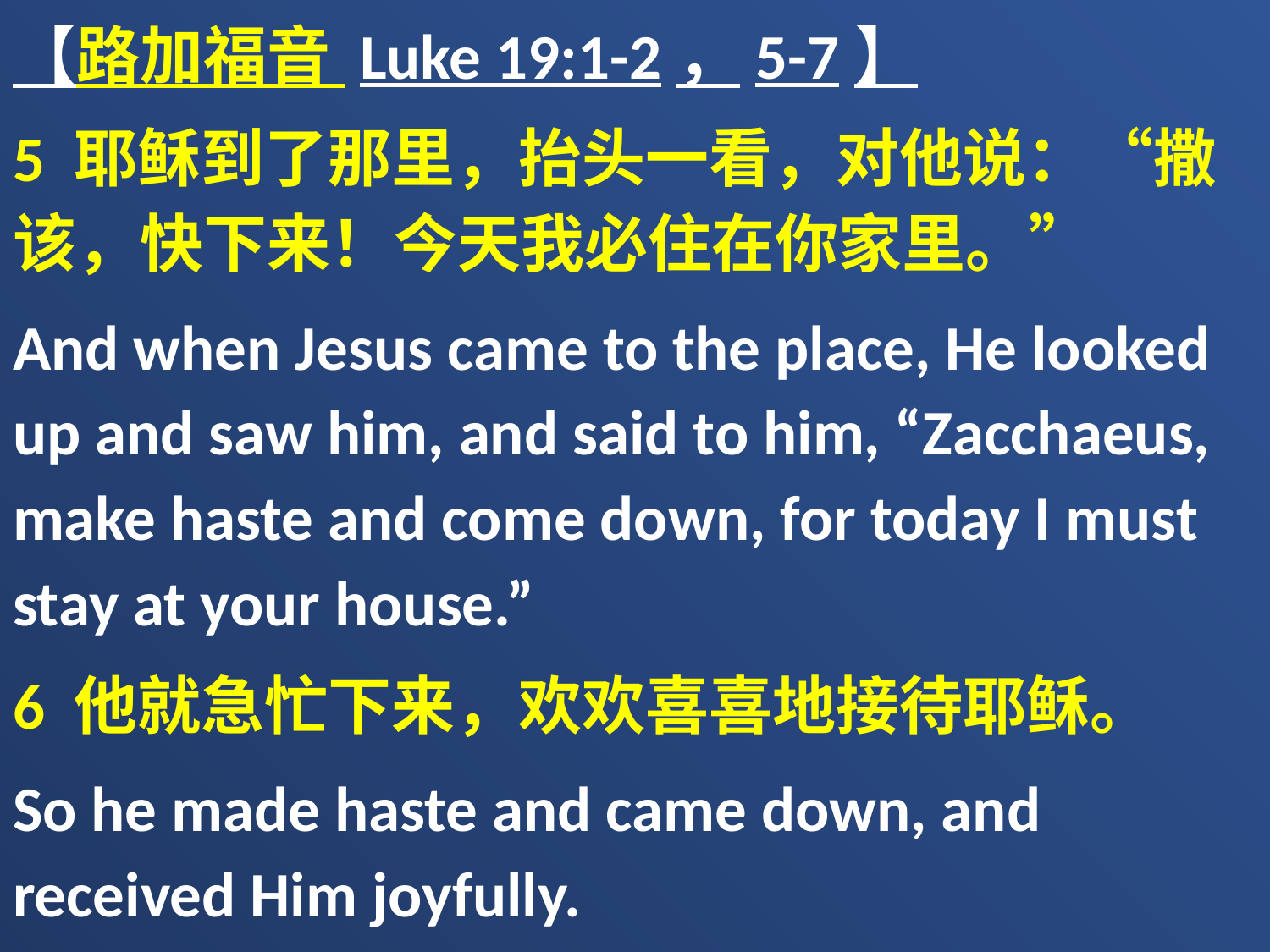

【路加福音 Luke 19:1-2，5-7】
5 耶稣到了那里，抬头一看，对他说：“撒该，快下来！今天我必住在你家里。”
And when Jesus came to the place, He looked up and saw him, and said to him, “Zacchaeus, make haste and come down, for today I must stay at your house.”
6 他就急忙下来，欢欢喜喜地接待耶稣。
So he made haste and came down, and received Him joyfully.